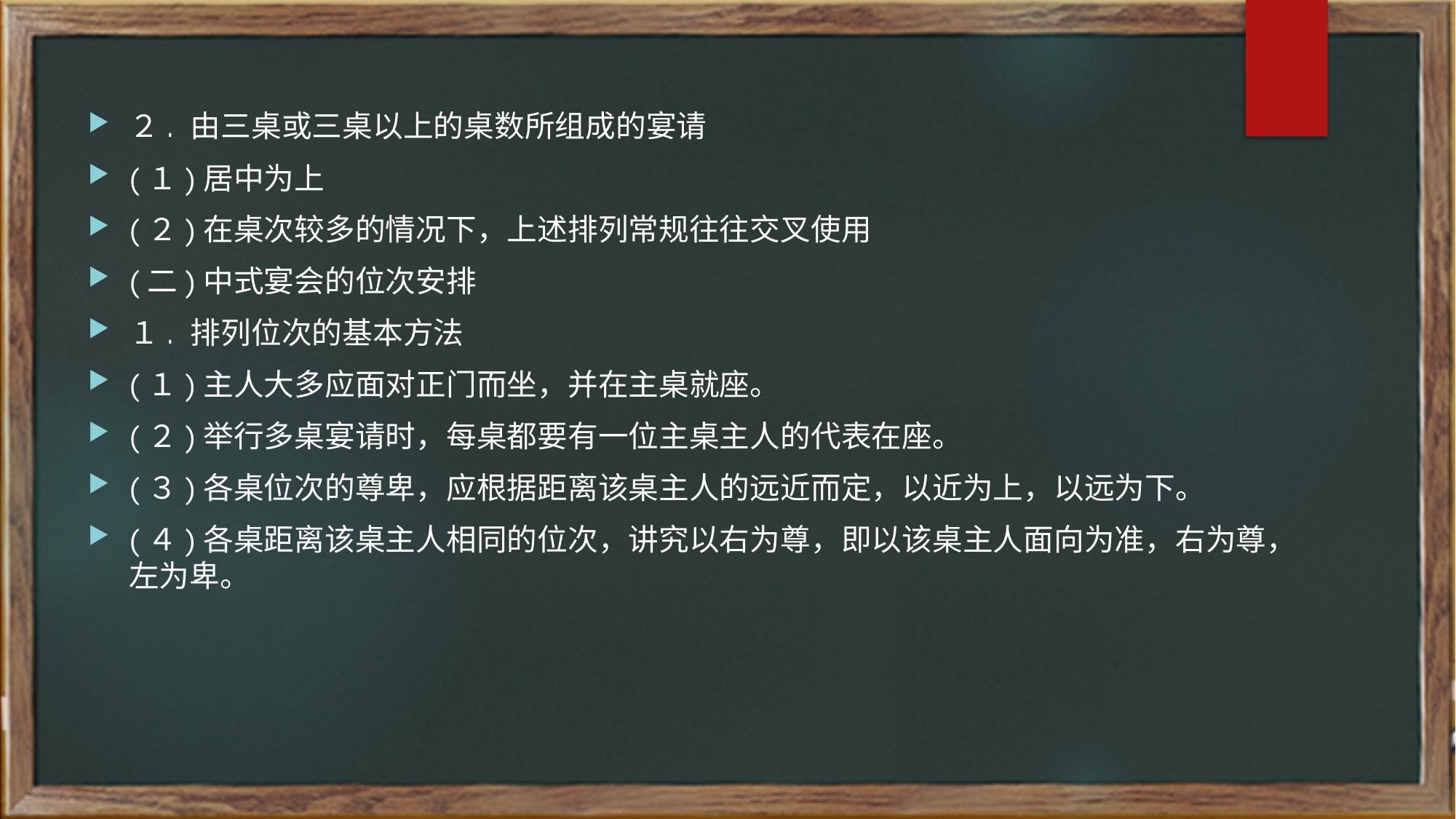

２. 由三桌或三桌以上的桌数所组成的宴请
(１)居中为上
(２)在桌次较多的情况下，上述排列常规往往交叉使用
(二)中式宴会的位次安排
１. 排列位次的基本方法
(１)主人大多应面对正门而坐，并在主桌就座。
(２)举行多桌宴请时，每桌都要有一位主桌主人的代表在座。
(３)各桌位次的尊卑，应根据距离该桌主人的远近而定，以近为上，以远为下。
(４)各桌距离该桌主人相同的位次，讲究以右为尊，即以该桌主人面向为准，右为尊，左为卑。